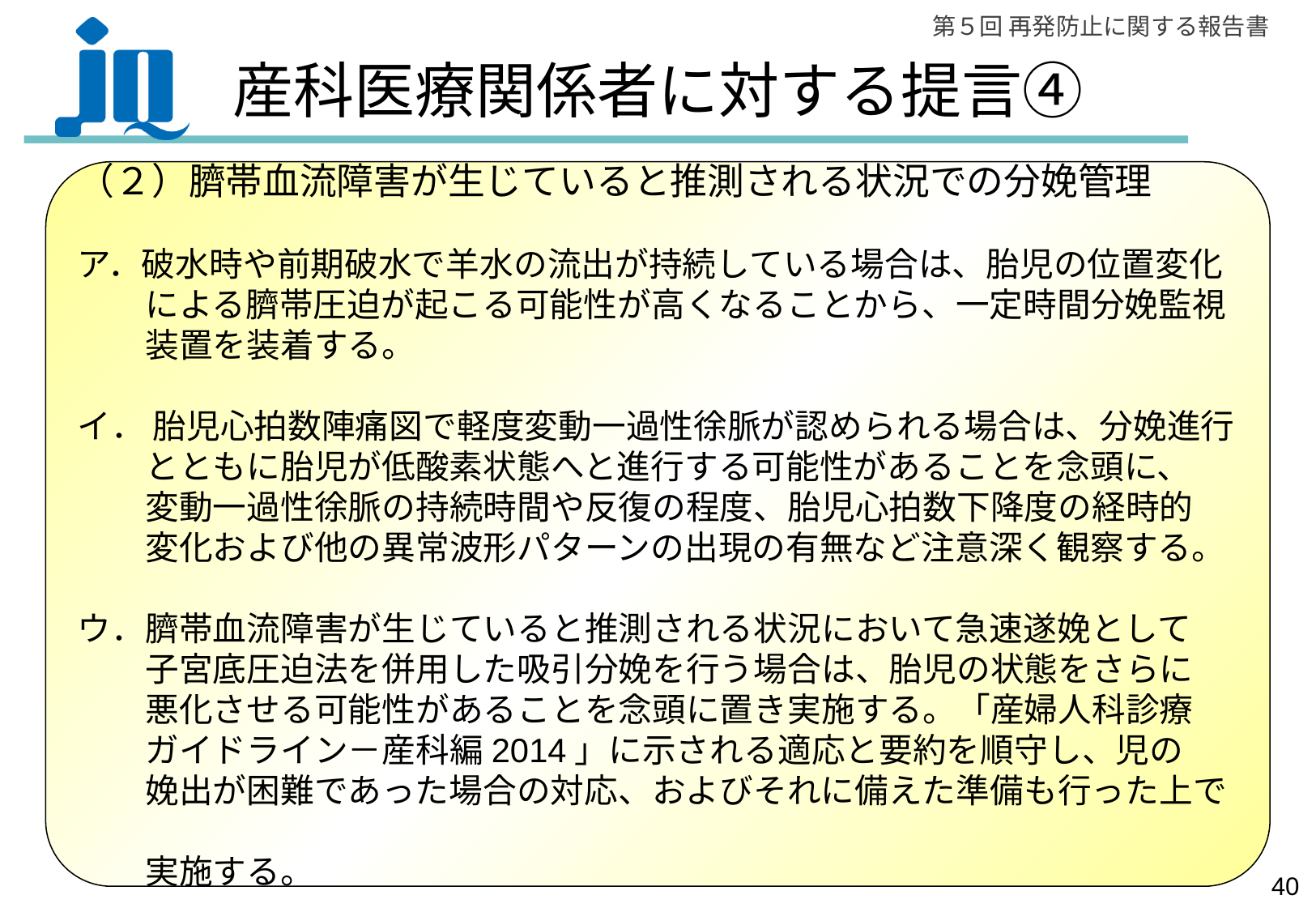

# 産科医療関係者に対する提言④
（２）臍帯血流障害が生じていると推測される状況での分娩管理

ア．破水時や前期破水で羊水の流出が持続している場合は、胎児の位置変化
　　による臍帯圧迫が起こる可能性が高くなることから、一定時間分娩監視
　　装置を装着する。

イ． 胎児心拍数陣痛図で軽度変動一過性徐脈が認められる場合は、分娩進行
　　とともに胎児が低酸素状態へと進行する可能性があることを念頭に、
　　変動一過性徐脈の持続時間や反復の程度、胎児心拍数下降度の経時的
　　変化および他の異常波形パターンの出現の有無など注意深く観察する。

ウ．臍帯血流障害が生じていると推測される状況において急速遂娩として
　　子宮底圧迫法を併用した吸引分娩を行う場合は、胎児の状態をさらに
　　悪化させる可能性があることを念頭に置き実施する。「産婦人科診療
　　ガイドライン－産科編2014」に示される適応と要約を順守し、児の
　　娩出が困難であった場合の対応、およびそれに備えた準備も行った上で
　　実施する。
40